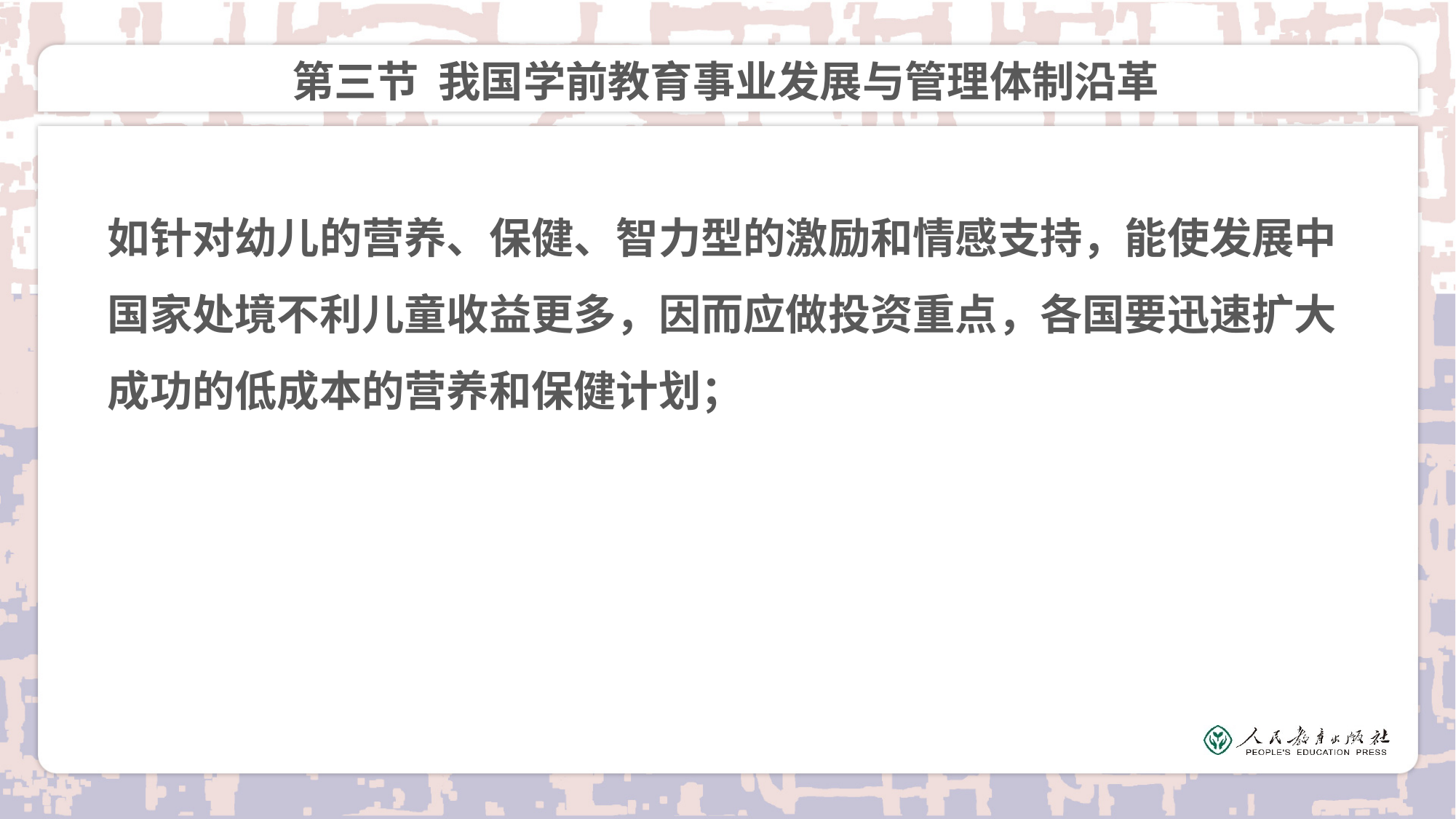

# 第三节  我国学前教育事业发展与管理体制沿革
如针对幼儿的营养、保健、智力型的激励和情感支持，能使发展中国家处境不利儿童收益更多，因而应做投资重点，各国要迅速扩大成功的低成本的营养和保健计划；